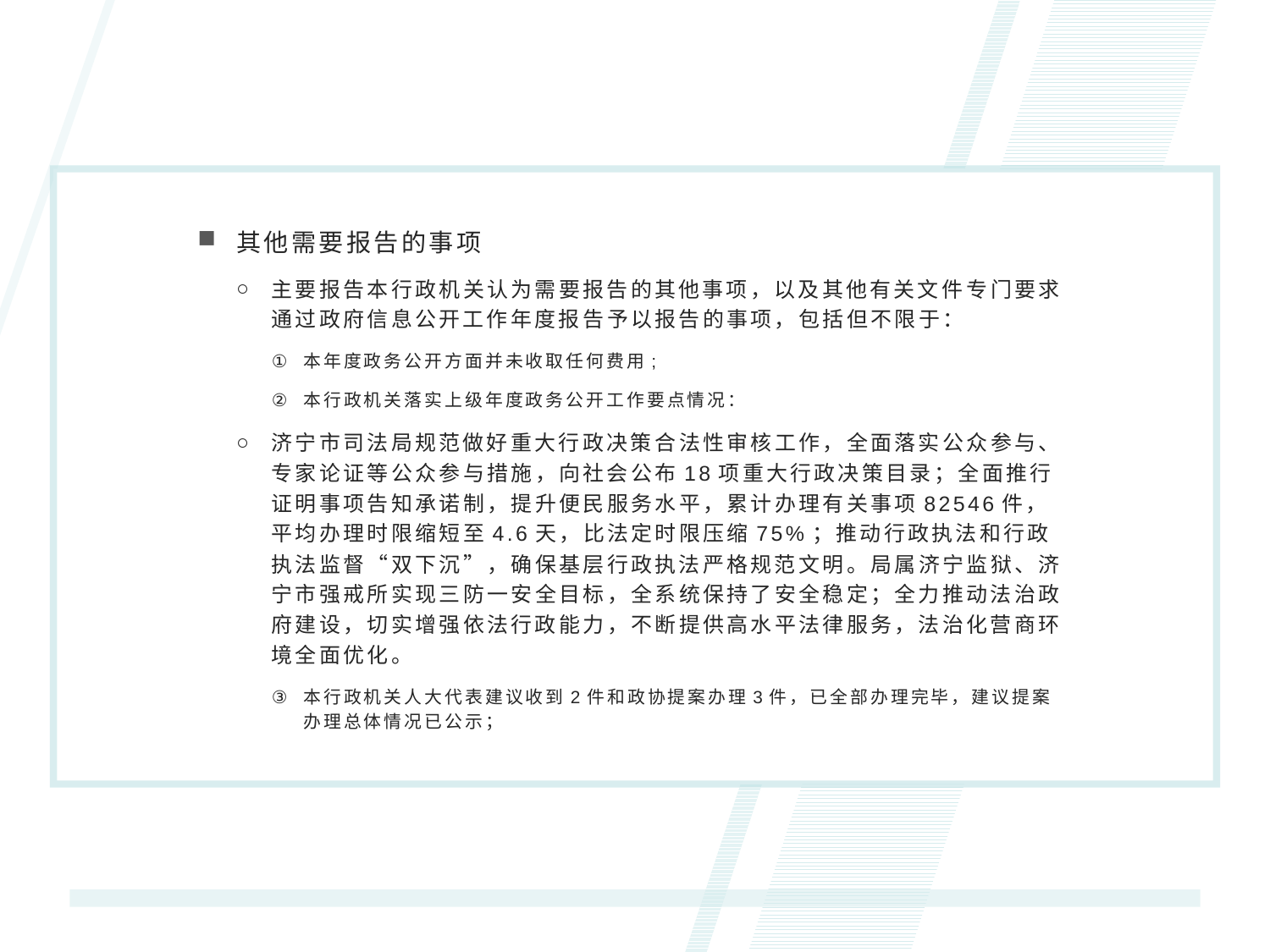

其他需要报告的事项
主要报告本行政机关认为需要报告的其他事项，以及其他有关文件专门要求通过政府信息公开工作年度报告予以报告的事项，包括但不限于：
本年度政务公开方面并未收取任何费用;
本行政机关落实上级年度政务公开工作要点情况：
济宁市司法局规范做好重大行政决策合法性审核工作，全面落实公众参与、专家论证等公众参与措施，向社会公布18项重大行政决策目录；全面推行证明事项告知承诺制，提升便民服务水平，累计办理有关事项82546件，平均办理时限缩短至4.6天，比法定时限压缩75%；推动行政执法和行政执法监督“双下沉”，确保基层行政执法严格规范文明。局属济宁监狱、济宁市强戒所实现三防一安全目标，全系统保持了安全稳定；全力推动法治政府建设，切实增强依法行政能力，不断提供高水平法律服务，法治化营商环境全面优化。
本行政机关人大代表建议收到2件和政协提案办理3件，已全部办理完毕，建议提案办理总体情况已公示；